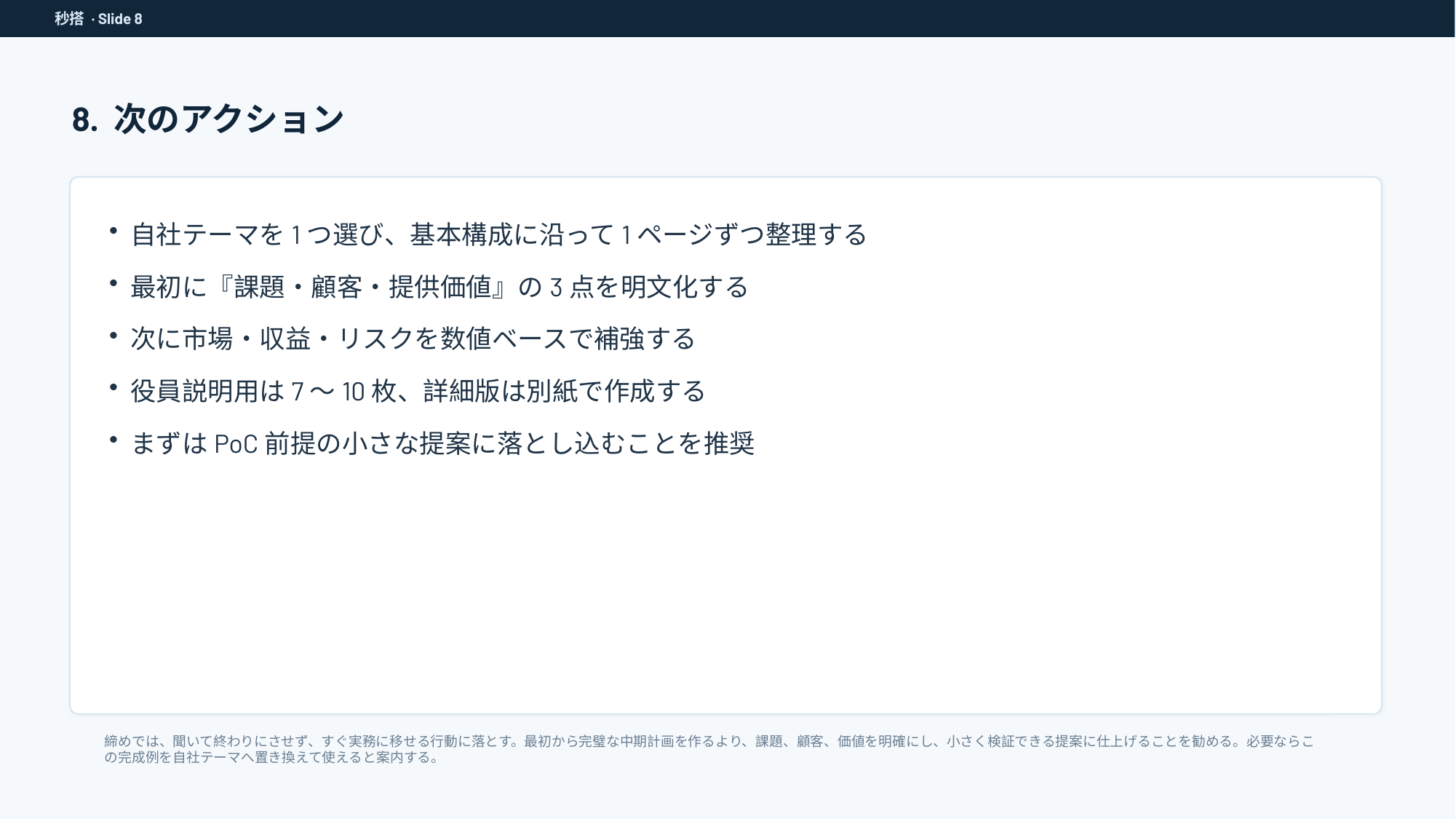

秒搭 · Slide 8
8. 次のアクション

自社テーマを1つ選び、基本構成に沿って1ページずつ整理する
最初に『課題・顧客・提供価値』の3点を明文化する
次に市場・収益・リスクを数値ベースで補強する
役員説明用は7〜10枚、詳細版は別紙で作成する
まずはPoC前提の小さな提案に落とし込むことを推奨
締めでは、聞いて終わりにさせず、すぐ実務に移せる行動に落とす。最初から完璧な中期計画を作るより、課題、顧客、価値を明確にし、小さく検証できる提案に仕上げることを勧める。必要ならこの完成例を自社テーマへ置き換えて使えると案内する。